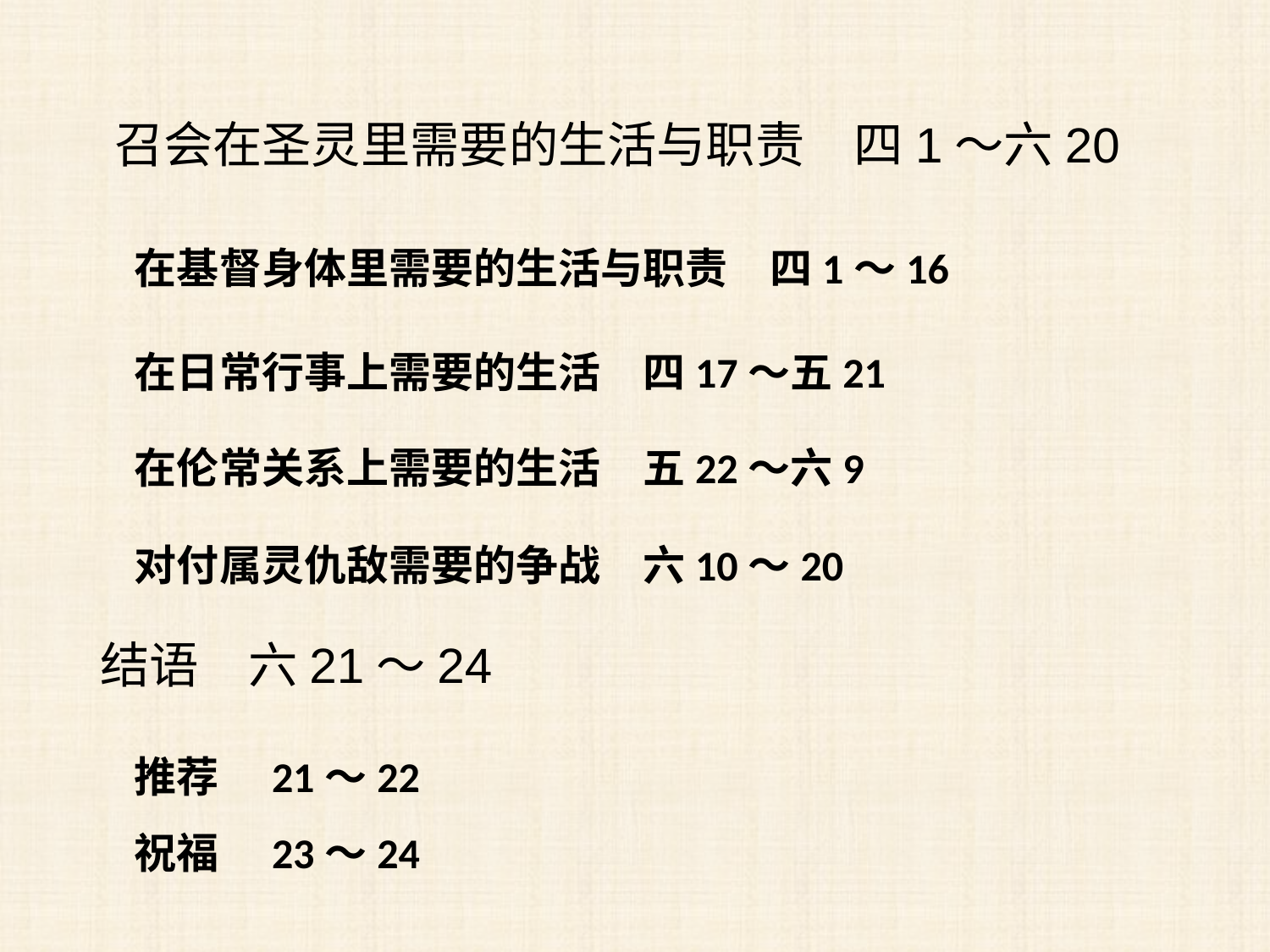

召会在圣灵里需要的生活与职责　四1～六20
在基督身体里需要的生活与职责　四1～16
在日常行事上需要的生活　四17～五21
在伦常关系上需要的生活　五22～六9
对付属灵仇敌需要的争战　六10～20
结语　六21～24
推荐　21～22
祝福　23～24